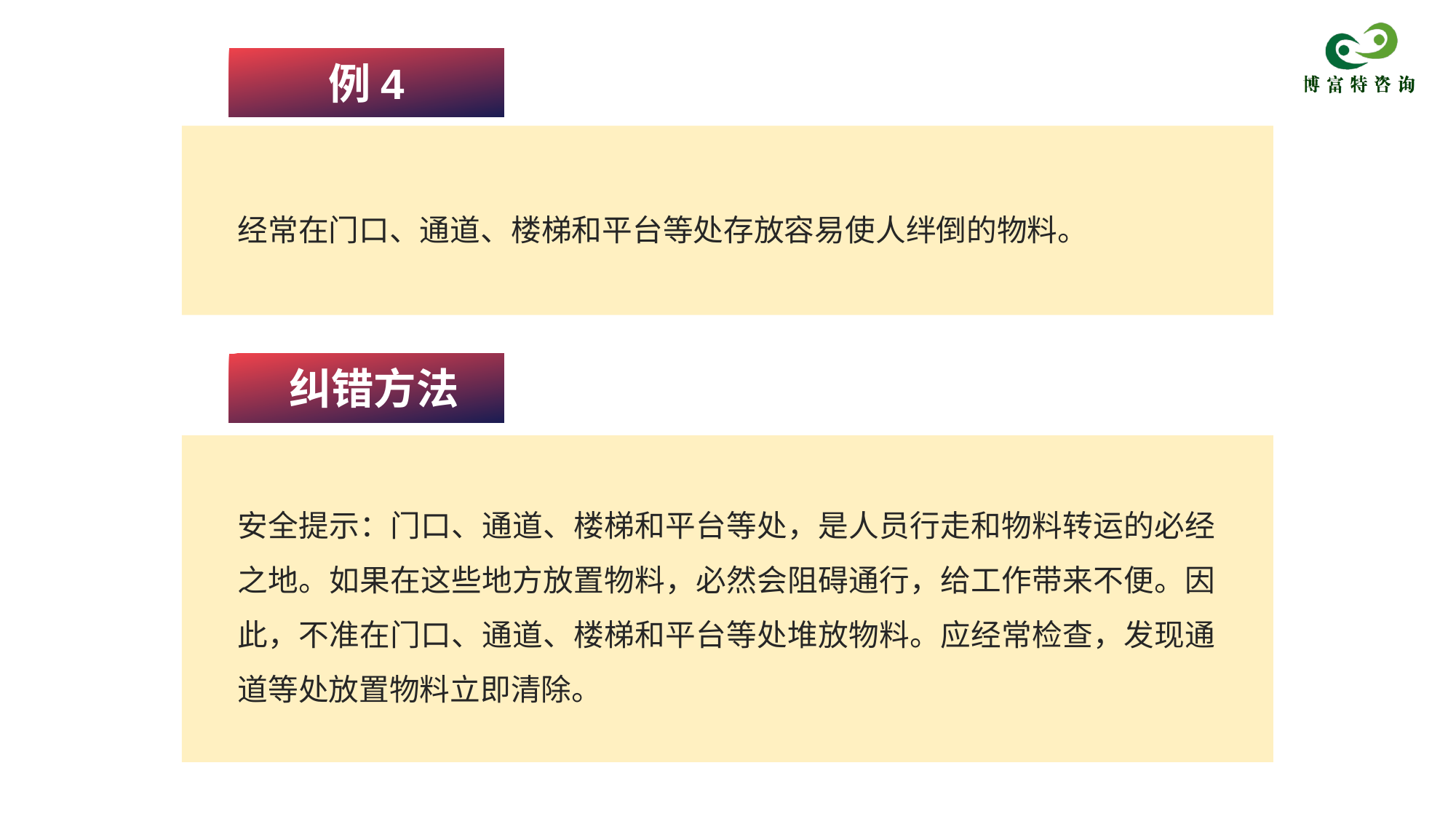

例4

经常在门口、通道、楼梯和平台等处存放容易使人绊倒的物料。

纠错方法

安全提示：门口、通道、楼梯和平台等处，是人员行走和物料转运的必经之地。如果在这些地方放置物料，必然会阻碍通行，给工作带来不便。因此，不准在门口、通道、楼梯和平台等处堆放物料。应经常检查，发现通道等处放置物料立即清除。